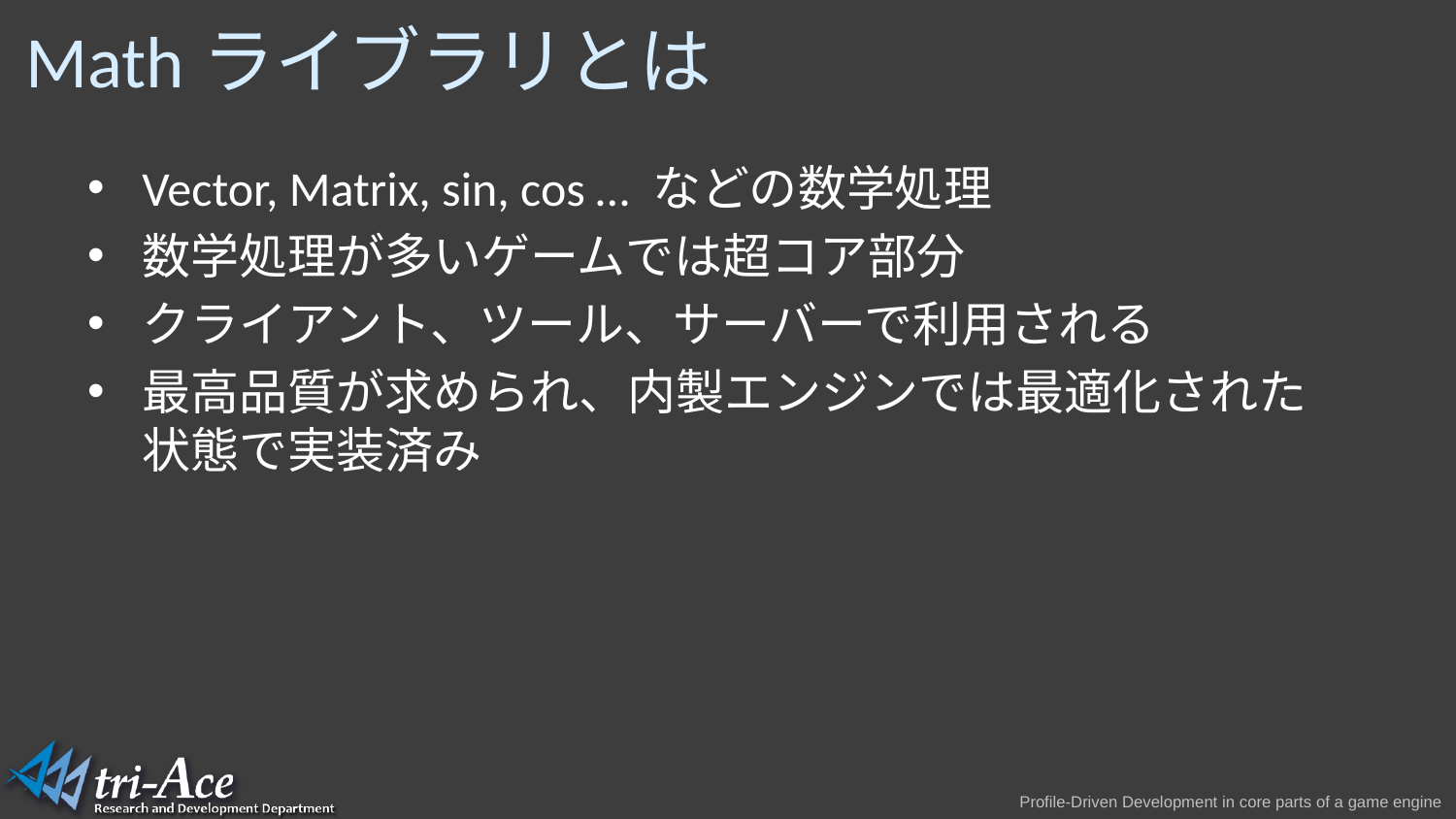

# Mathライブラリとは
Vector, Matrix, sin, cos … などの数学処理
数学処理が多いゲームでは超コア部分
クライアント、ツール、サーバーで利用される
最高品質が求められ、内製エンジンでは最適化された
状態で実装済み